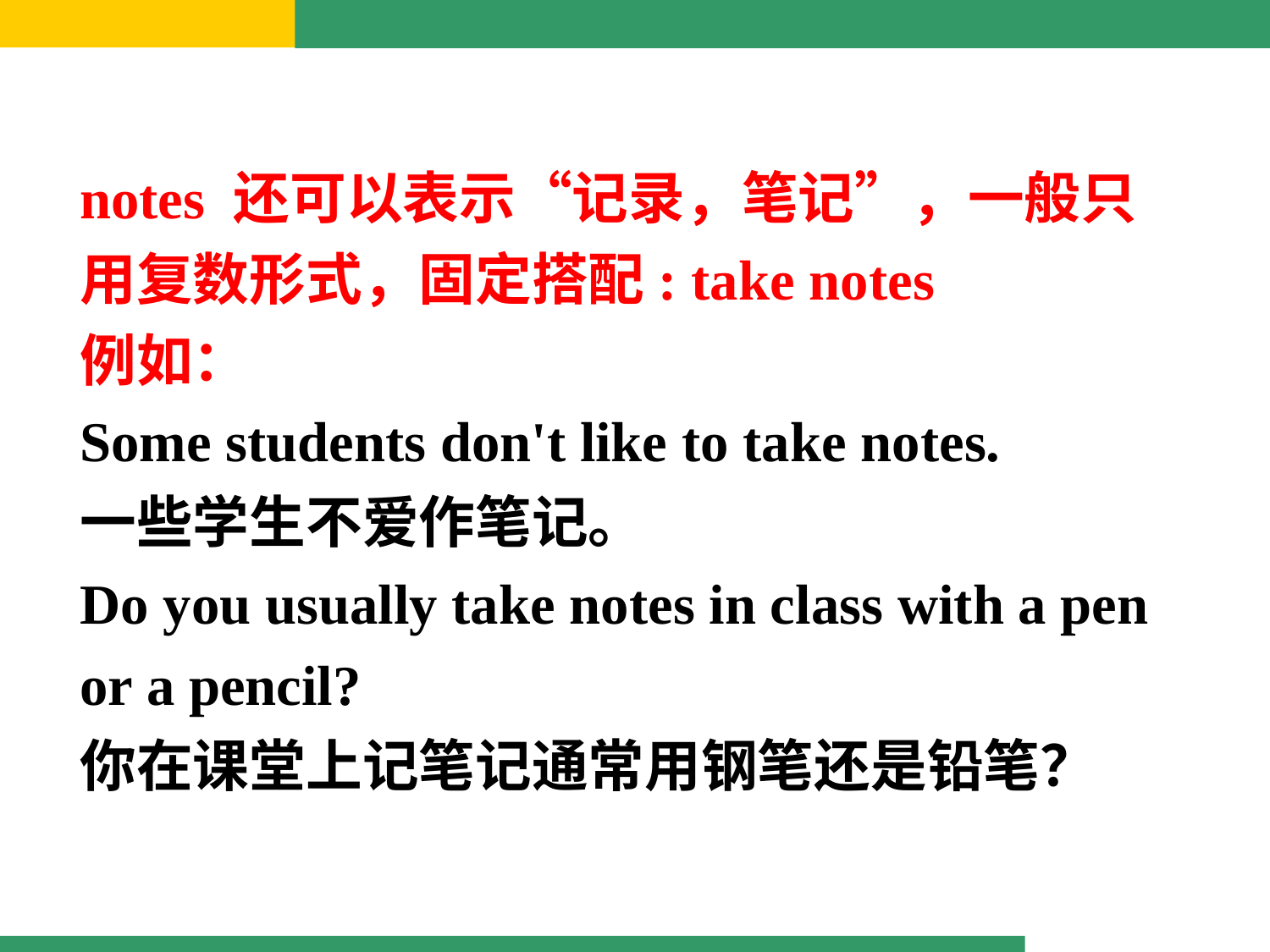

notes 还可以表示“记录，笔记”，一般只用复数形式，固定搭配: take notes
例如：
Some students don't like to take notes.
一些学生不爱作笔记。
Do you usually take notes in class with a pen or a pencil?
你在课堂上记笔记通常用钢笔还是铅笔？